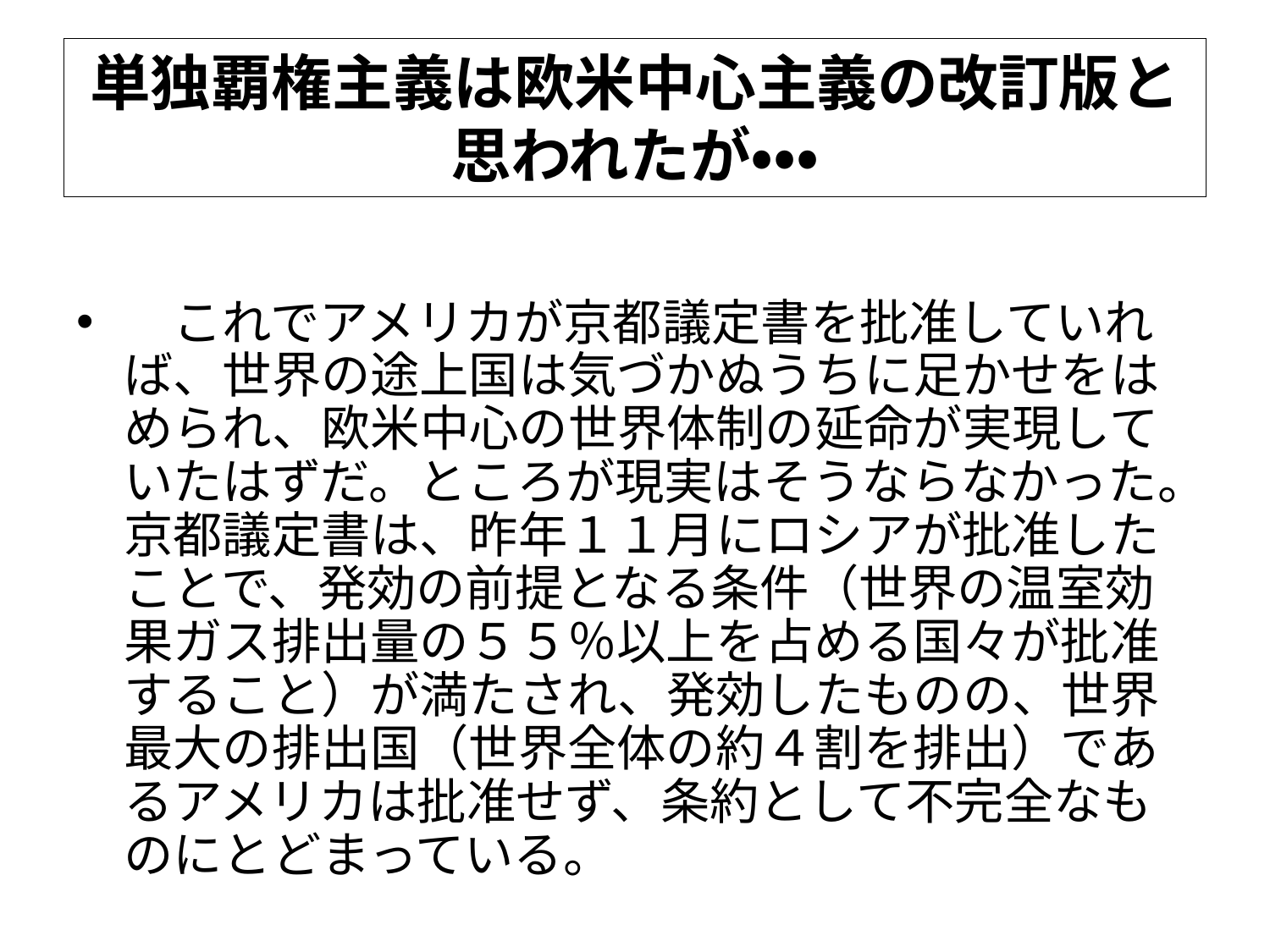

# 単独覇権主義は欧米中心主義の改訂版と思われたが・・・

　これでアメリカが京都議定書を批准していれば、世界の途上国は気づかぬうちに足かせをはめられ、欧米中心の世界体制の延命が実現していたはずだ。ところが現実はそうならなかった。京都議定書は、昨年１１月にロシアが批准したことで、発効の前提となる条件（世界の温室効果ガス排出量の５５％以上を占める国々が批准すること）が満たされ、発効したものの、世界最大の排出国（世界全体の約４割を排出）であるアメリカは批准せず、条約として不完全なものにとどまっている。